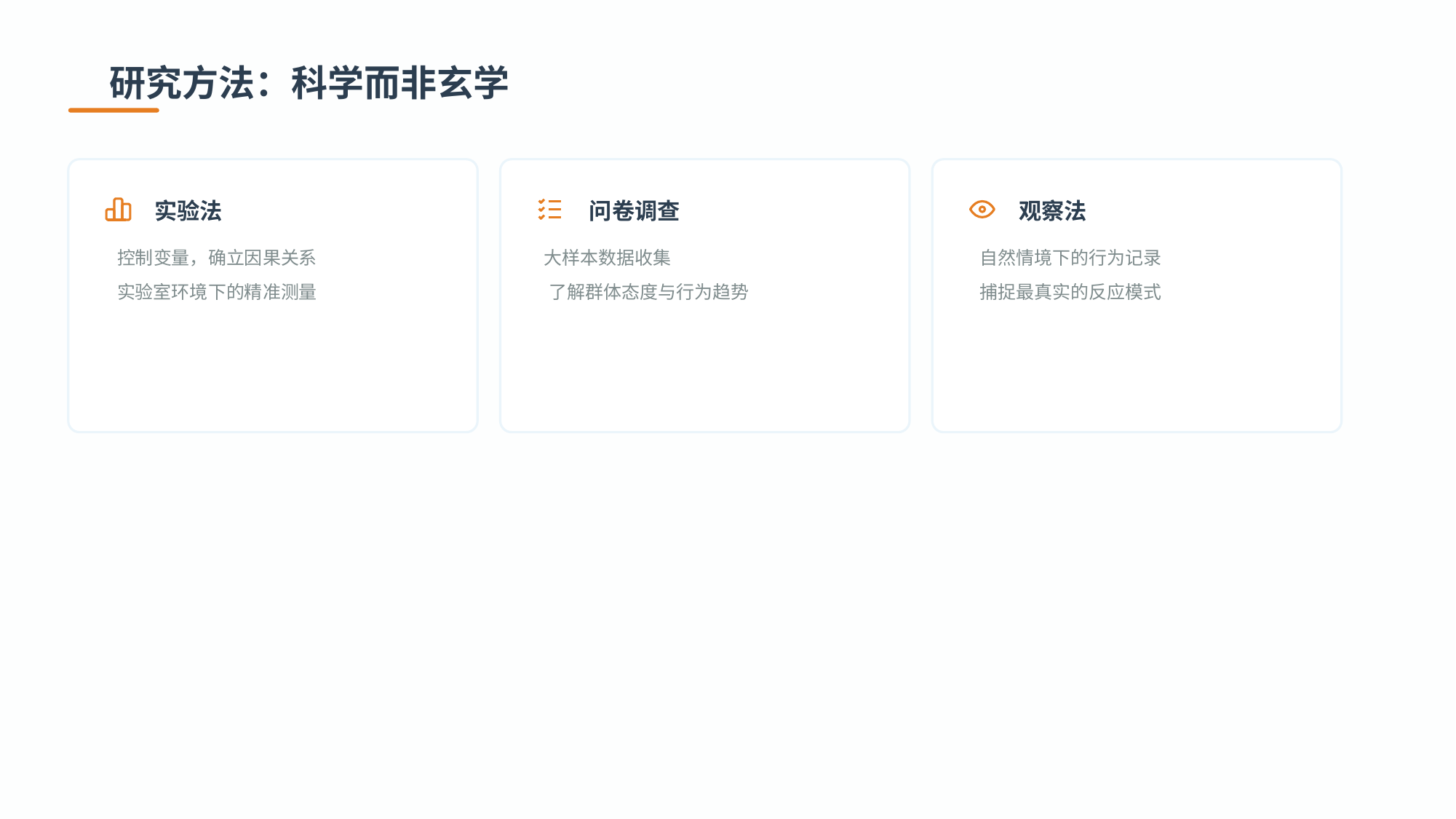

研究方法：科学而非玄学

实验法

控制变量，确立因果关系
实验室环境下的精准测量

问卷调查

大样本数据收集
了解群体态度与行为趋势

观察法

自然情境下的行为记录
捕捉最真实的反应模式